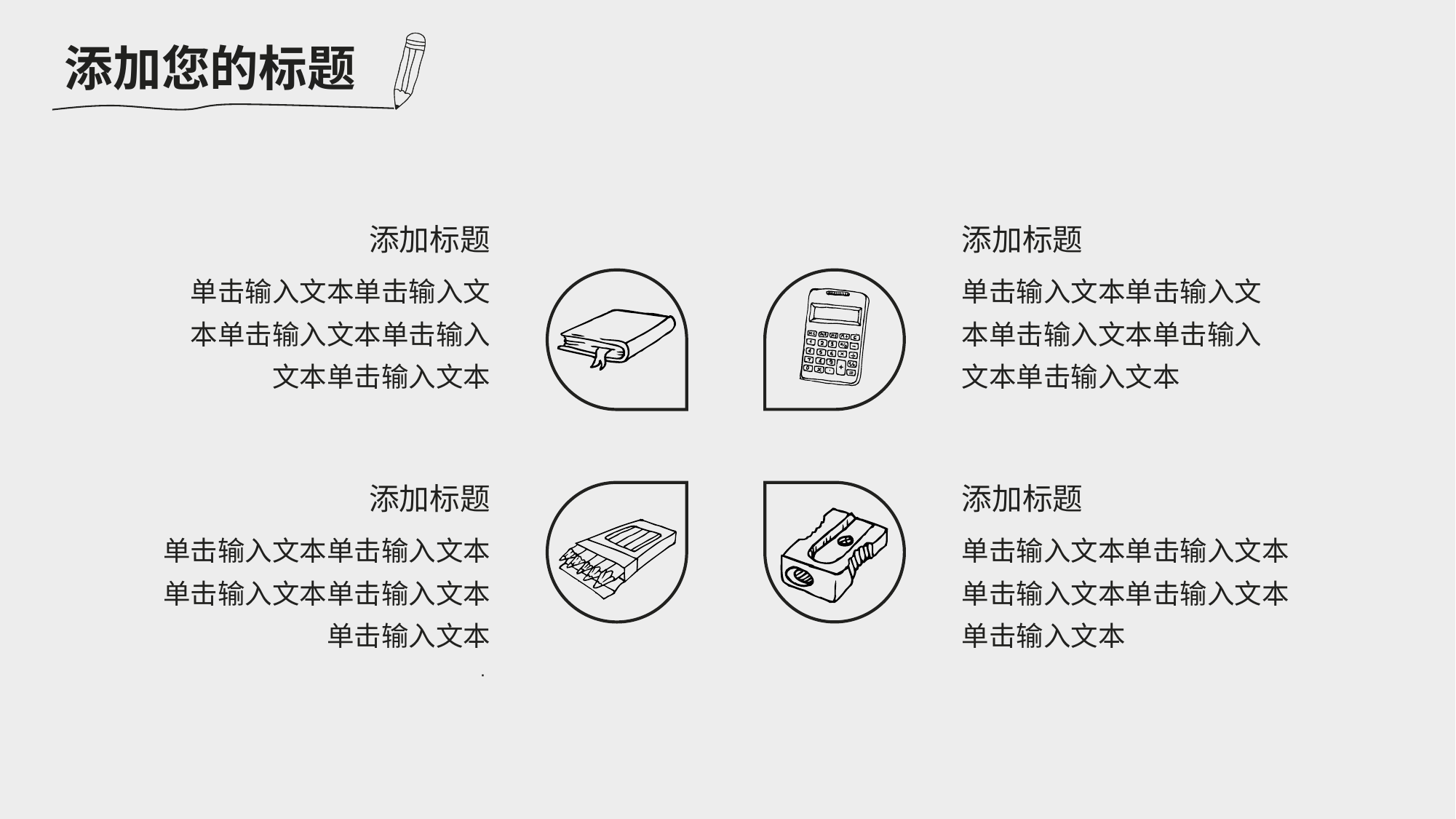

添加您的标题

添加标题
添加标题
单击输入文本单击输入文本单击输入文本单击输入文本单击输入文本
单击输入文本单击输入文本单击输入文本单击输入文本单击输入文本

添加标题
添加标题

单击输入文本单击输入文本单击输入文本单击输入文本单击输入文本
.

单击输入文本单击输入文本单击输入文本单击输入文本单击输入文本